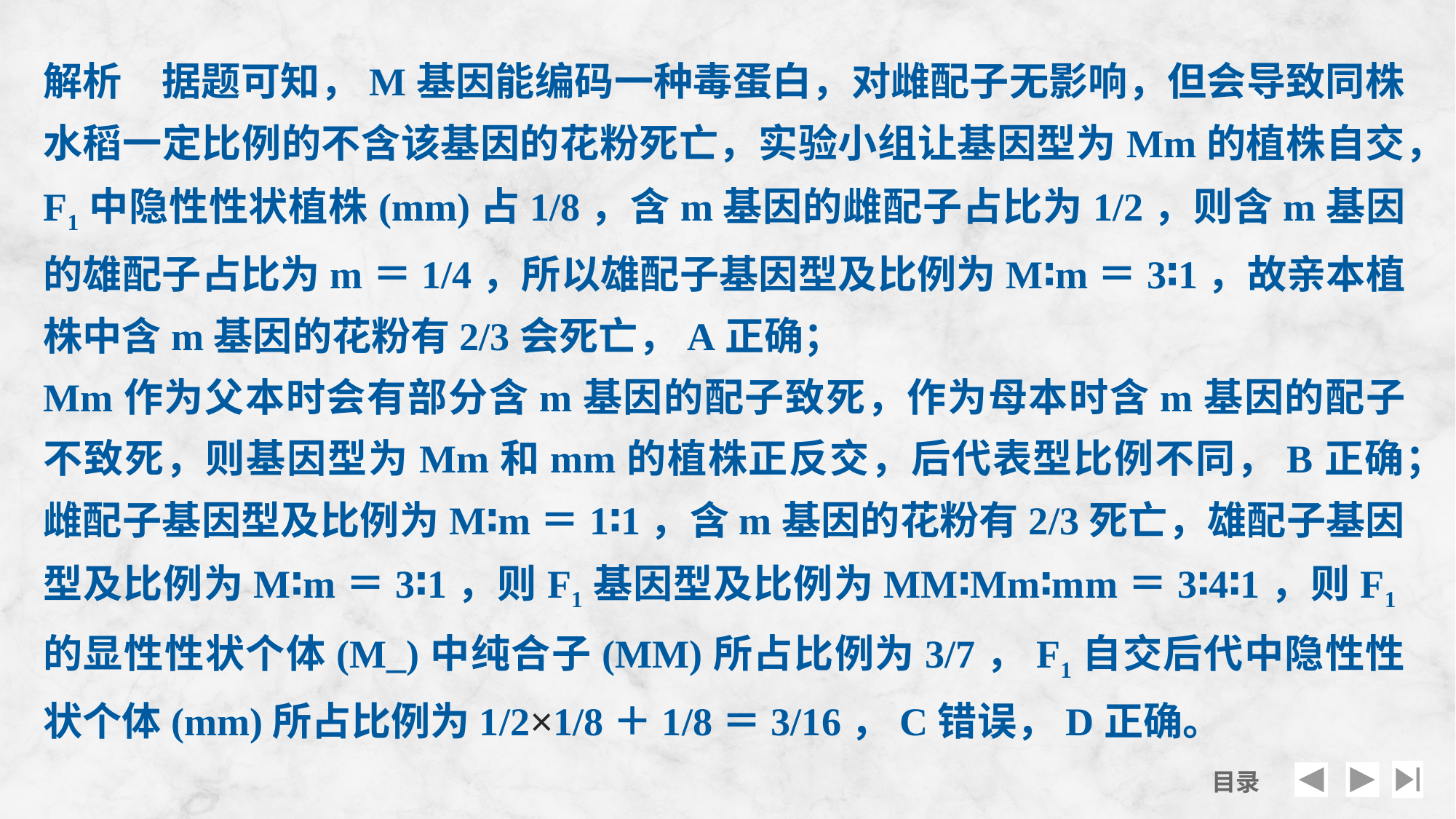

解析　据题可知，M基因能编码一种毒蛋白，对雌配子无影响，但会导致同株水稻一定比例的不含该基因的花粉死亡，实验小组让基因型为Mm的植株自交，F1中隐性性状植株(mm)占1/8，含m基因的雌配子占比为1/2，则含m基因的雄配子占比为m＝1/4，所以雄配子基因型及比例为M∶m＝3∶1，故亲本植株中含m基因的花粉有2/3会死亡，A正确；
Mm作为父本时会有部分含m基因的配子致死，作为母本时含m基因的配子不致死，则基因型为Mm和mm的植株正反交，后代表型比例不同，B正确；
雌配子基因型及比例为M∶m＝1∶1，含m基因的花粉有2/3死亡，雄配子基因型及比例为M∶m＝3∶1，则F1基因型及比例为MM∶Mm∶mm＝3∶4∶1，则F1的显性性状个体(M_)中纯合子(MM)所占比例为3/7，F1自交后代中隐性性状个体(mm)所占比例为1/2×1/8＋1/8＝3/16，C错误，D正确。